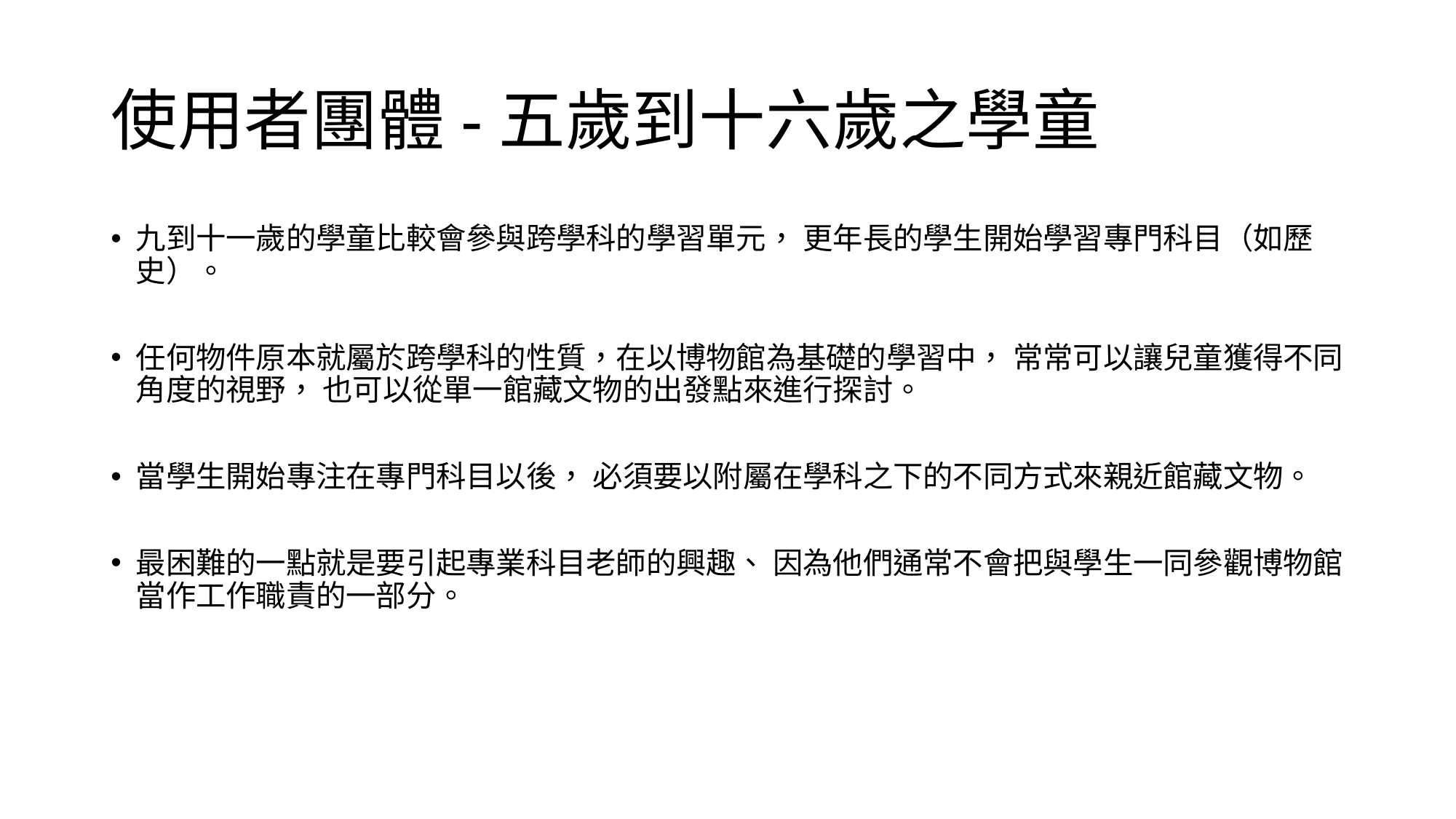

# 使用者團體-五歲到十六歲之學童
九到十一歲的學童比較會參與跨學科的學習單元， 更年長的學生開始學習專門科目（如歷史）。

任何物件原本就屬於跨學科的性質，在以博物館為基礎的學習中， 常常可以讓兒童獲得不同角度的視野， 也可以從單一館藏文物的出發點來進行探討。

當學生開始專注在專門科目以後， 必須要以附屬在學科之下的不同方式來親近館藏文物。

最困難的一點就是要引起專業科目老師的興趣、 因為他們通常不會把與學生一同參觀博物館當作工作職責的一部分。